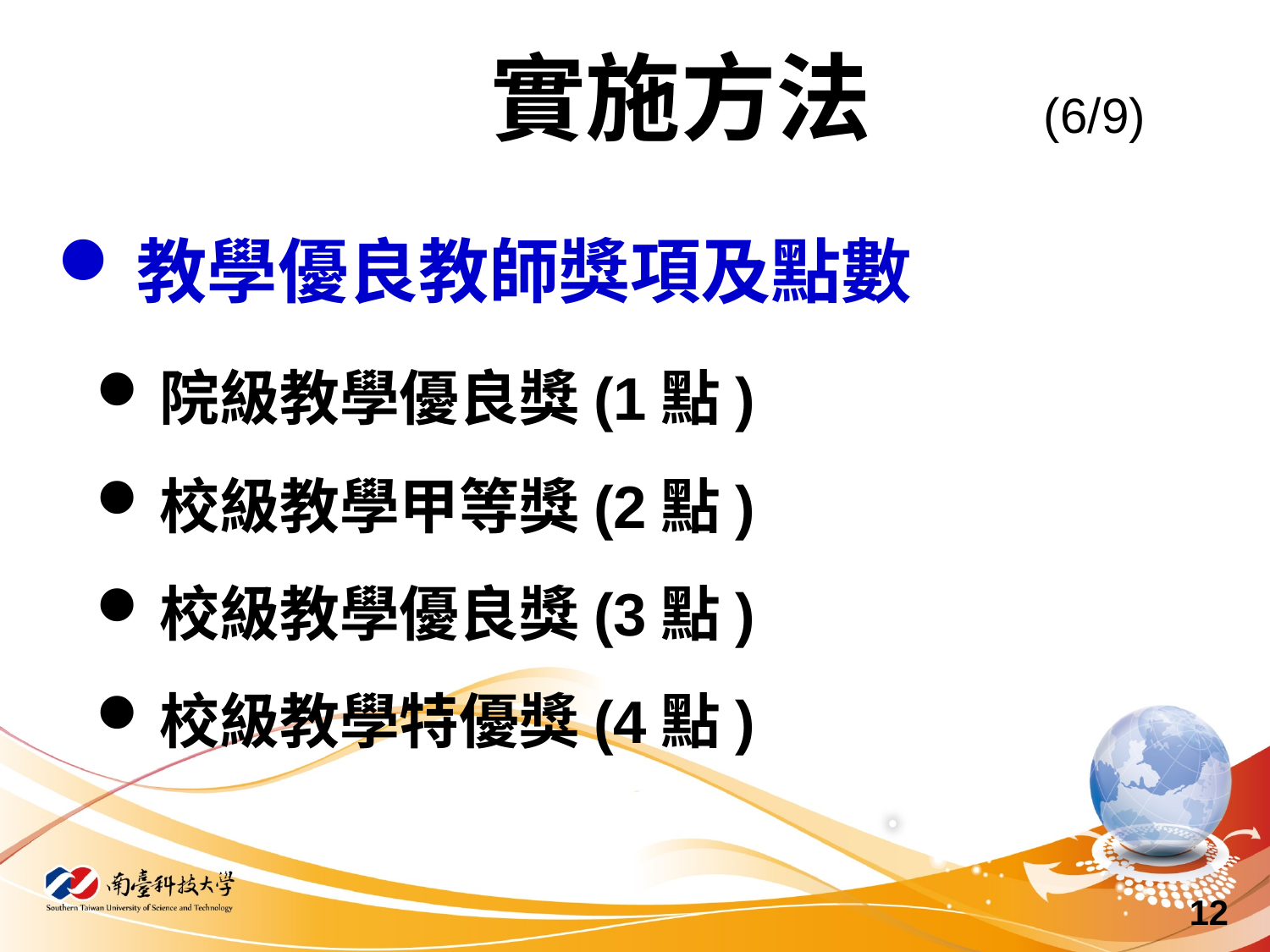

實施方法     (6/9)
教學優良教師獎項及點數
院級教學優良獎(1點)
校級教學甲等獎(2點)
校級教學優良獎(3點)
校級教學特優獎(4點)
12